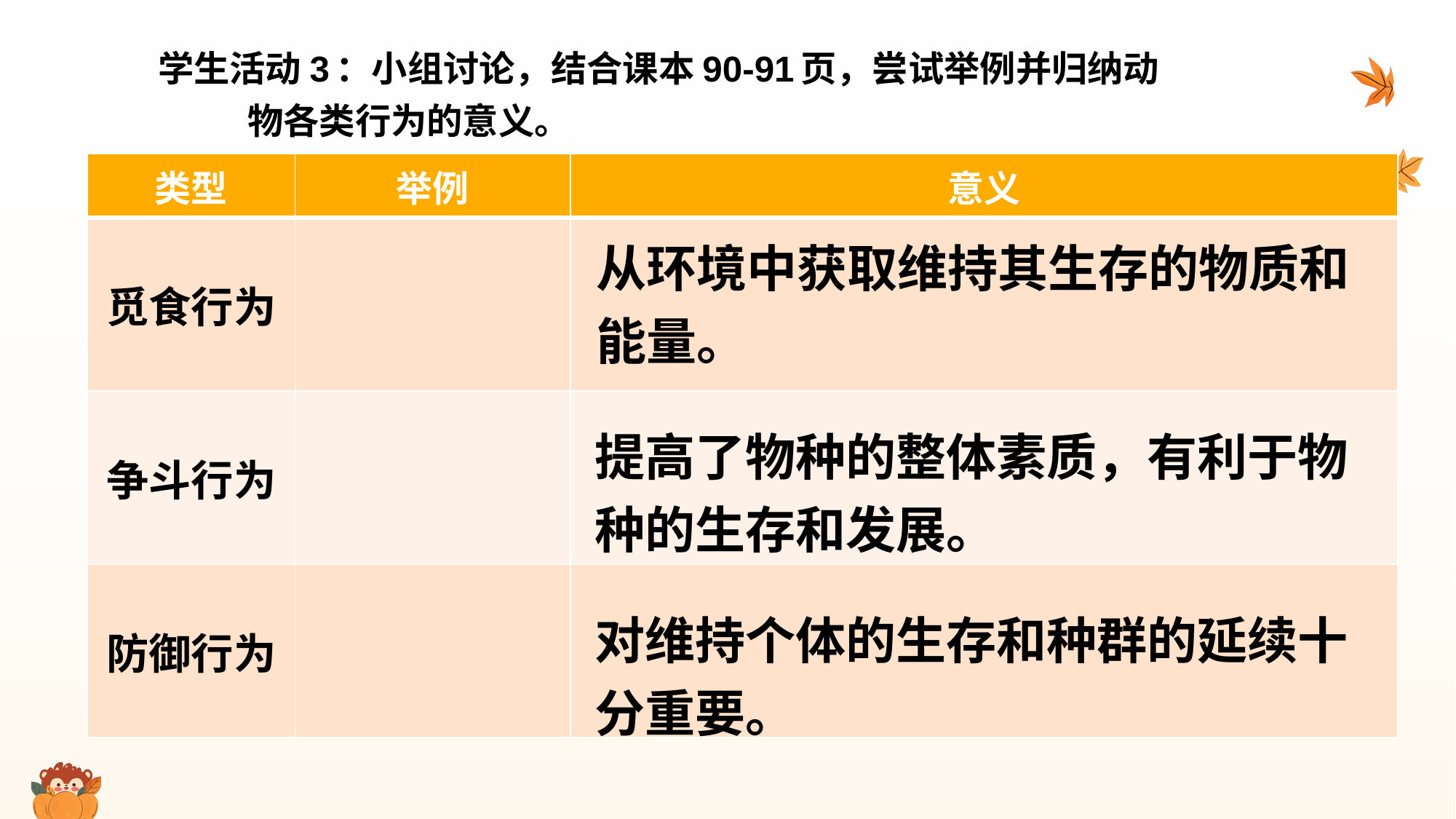

# 学生活动3：小组讨论，结合课本90-91页，尝试举例并归纳动 物各类行为的意义。
| 类型 | 举例 | 意义 |
| --- | --- | --- |
| 觅食行为 |  |  |
| 争斗行为 |  |  |
| 防御行为 |  |  |
从环境中获取维持其生存的物质和能量。
提高了物种的整体素质，有利于物种的生存和发展。
对维持个体的生存和种群的延续十分重要。